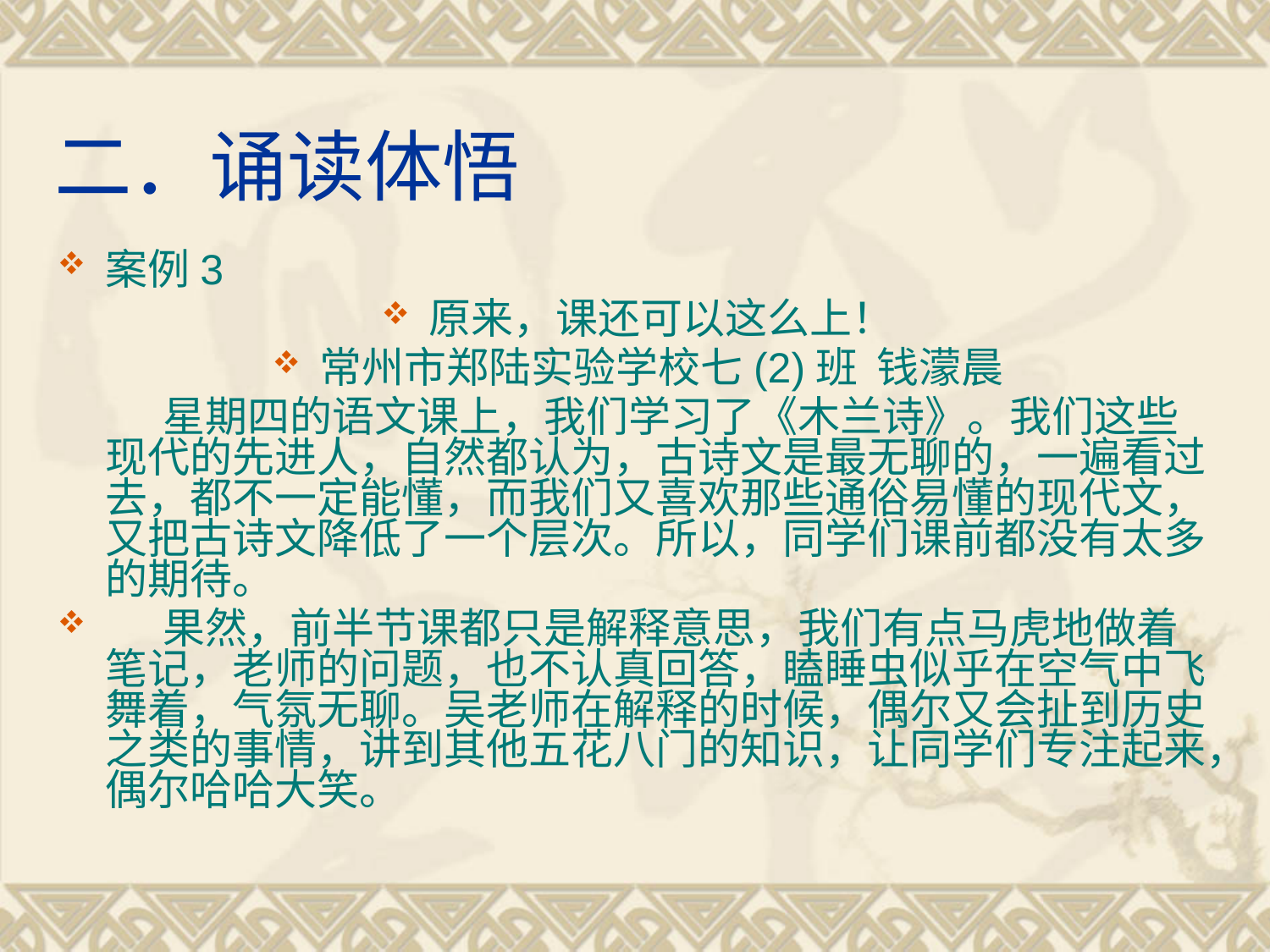

# 二．诵读体悟
案例3
原来，课还可以这么上！
常州市郑陆实验学校七(2)班  钱濛晨
          星期四的语文课上，我们学习了《木兰诗》。我们这些现代的先进人，自然都认为，古诗文是最无聊的，一遍看过去，都不一定能懂，而我们又喜欢那些通俗易懂的现代文，又把古诗文降低了一个层次。所以，同学们课前都没有太多的期待。
     果然，前半节课都只是解释意思，我们有点马虎地做着笔记，老师的问题，也不认真回答，瞌睡虫似乎在空气中飞舞着，气氛无聊。吴老师在解释的时候，偶尔又会扯到历史之类的事情，讲到其他五花八门的知识，让同学们专注起来，偶尔哈哈大笑。